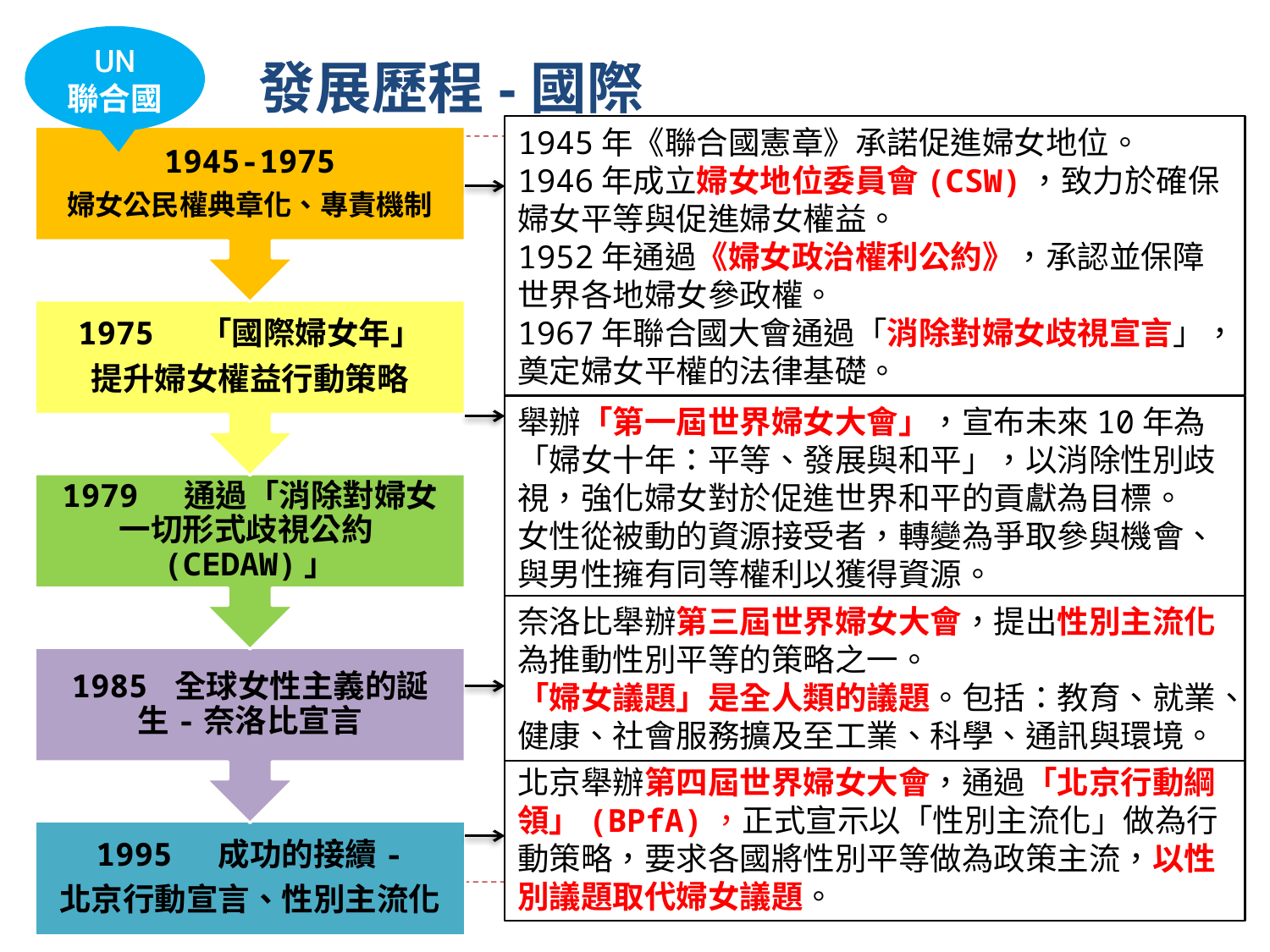

# 發展歷程-國際
UN
聯合國
1945年《聯合國憲章》承諾促進婦女地位。
1946年成立婦女地位委員會(CSW)，致力於確保婦女平等與促進婦女權益。
1952年通過《婦女政治權利公約》，承認並保障世界各地婦女參政權。
1967年聯合國大會通過「消除對婦女歧視宣言」，奠定婦女平權的法律基礎。
1995  成功的接續-
北京行動宣言、性別主流化
1985 全球女性主義的誕生-奈洛比宣言
1979  通過「消除對婦女一切形式歧視公約(CEDAW)」
1975  「國際婦女年」
提升婦女權益行動策略
1945-1975
婦女公民權典章化、專責機制
舉辦「第一屆世界婦女大會」，宣布未來10年為「婦女十年：平等、發展與和平」，以消除性別歧視，強化婦女對於促進世界和平的貢獻為目標。
女性從被動的資源接受者，轉變為爭取參與機會、與男性擁有同等權利以獲得資源。
奈洛比舉辦第三屆世界婦女大會，提出性別主流化為推動性別平等的策略之一。
「婦女議題」是全人類的議題。包括：教育、就業、健康、社會服務擴及至工業、科學、通訊與環境。
北京舉辦第四屆世界婦女大會，通過「北京行動綱領」(BPfA)，正式宣示以「性別主流化」做為行動策略，要求各國將性別平等做為政策主流，以性別議題取代婦女議題。
4